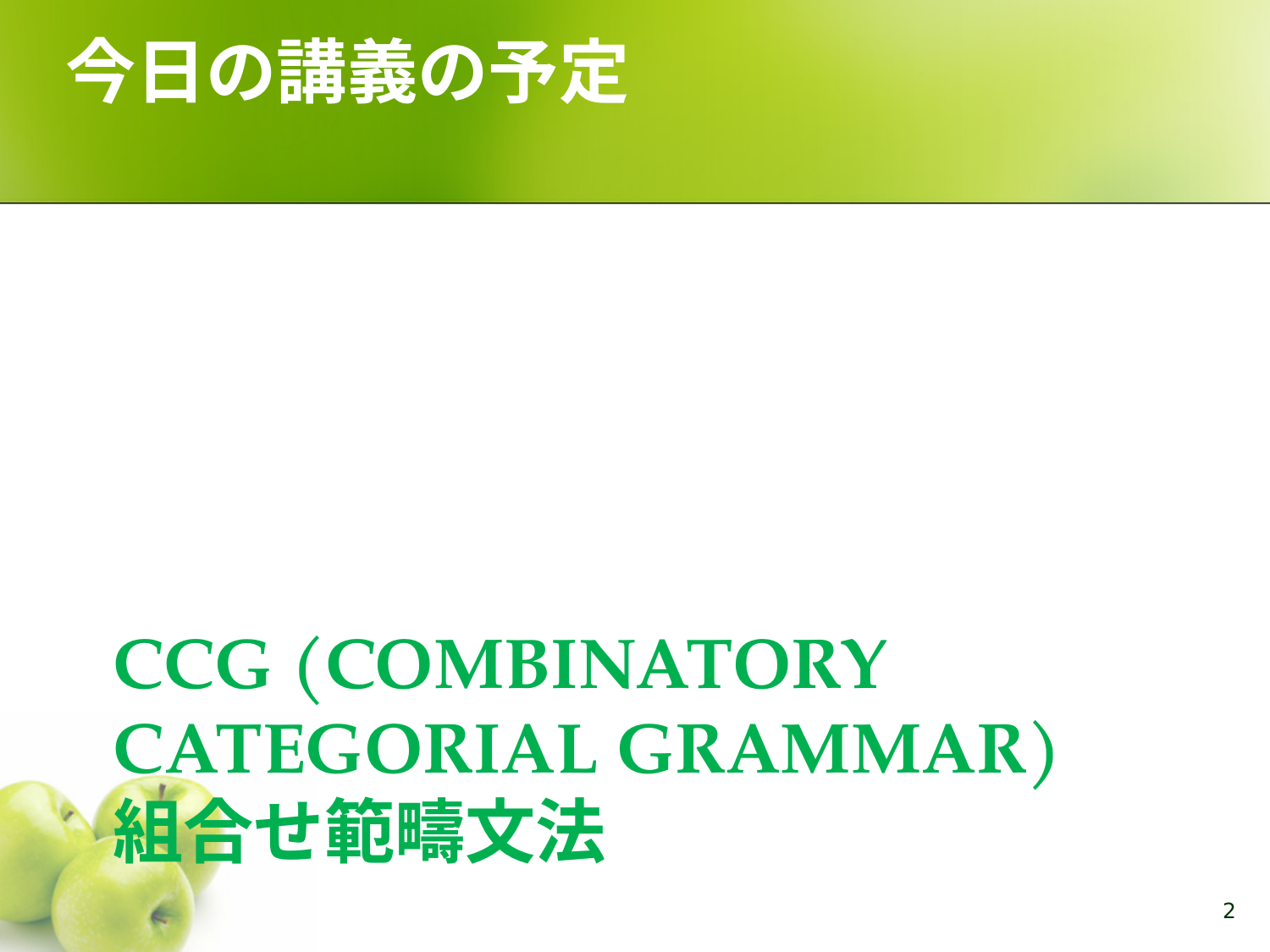

今日の講義の予定

# CCG (CombinatorY categorial grammar) 組合せ範疇文法
2